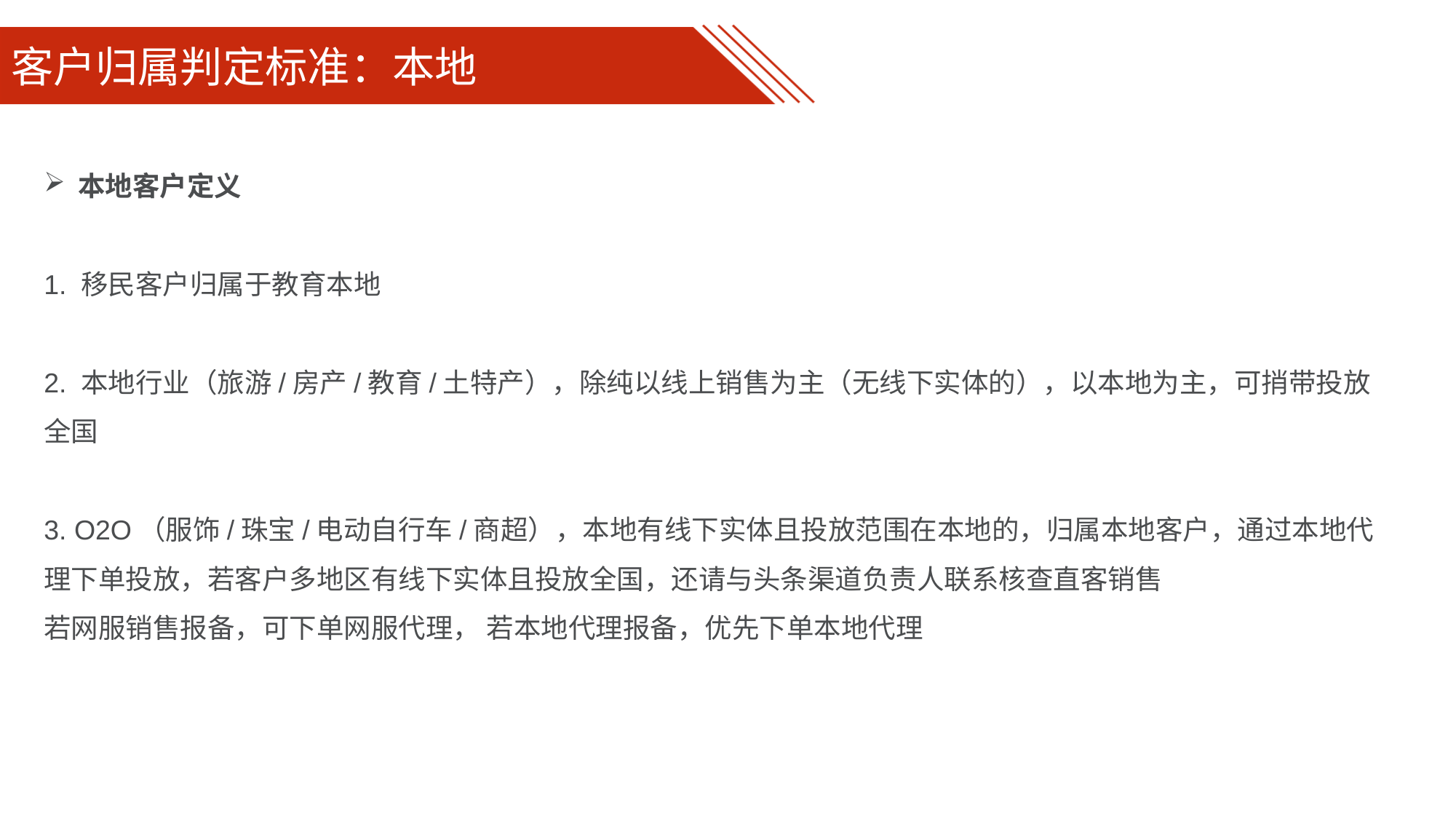

# 客户归属判定标准：本地
本地客户定义

1. 移民客户归属于教育本地

2. 本地行业（旅游/房产/教育/土特产），除纯以线上销售为主（无线下实体的），以本地为主，可捎带投放全国

3. O2O（服饰/珠宝/电动自行车/商超），本地有线下实体且投放范围在本地的，归属本地客户，通过本地代理下单投放，若客户多地区有线下实体且投放全国，还请与头条渠道负责人联系核查直客销售
若网服销售报备，可下单网服代理， 若本地代理报备，优先下单本地代理